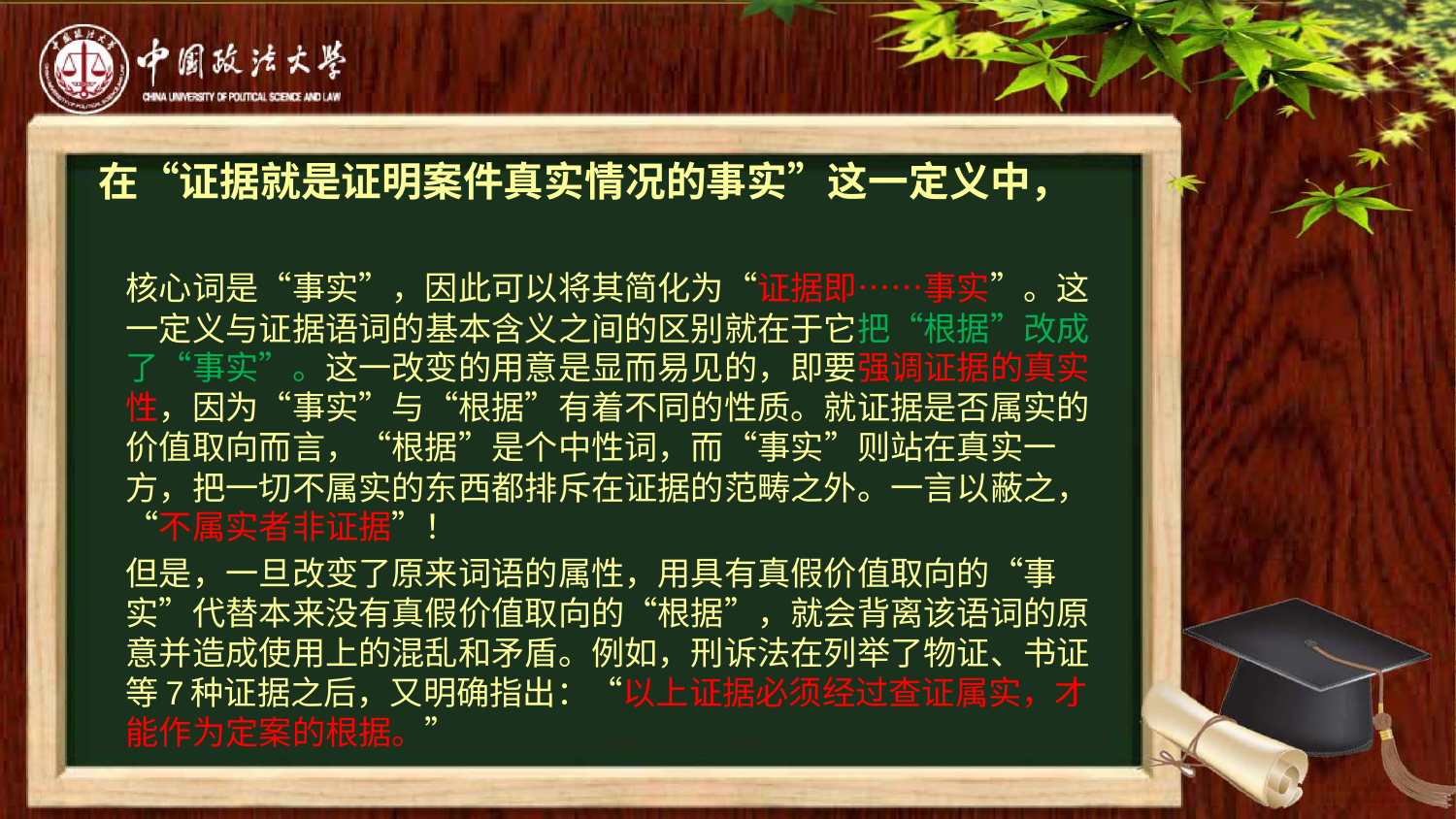

# 在“证据就是证明案件真实情况的事实”这一定义中，
	核心词是“事实”，因此可以将其简化为“证据即……事实”。这一定义与证据语词的基本含义之间的区别就在于它把“根据”改成了“事实”。这一改变的用意是显而易见的，即要强调证据的真实性，因为“事实”与“根据”有着不同的性质。就证据是否属实的价值取向而言，“根据”是个中性词，而“事实”则站在真实一方，把一切不属实的东西都排斥在证据的范畴之外。一言以蔽之，“不属实者非证据”！
	但是，一旦改变了原来词语的属性，用具有真假价值取向的“事实”代替本来没有真假价值取向的“根据”，就会背离该语词的原意并造成使用上的混乱和矛盾。例如，刑诉法在列举了物证、书证等7种证据之后，又明确指出：“以上证据必须经过查证属实，才能作为定案的根据。”